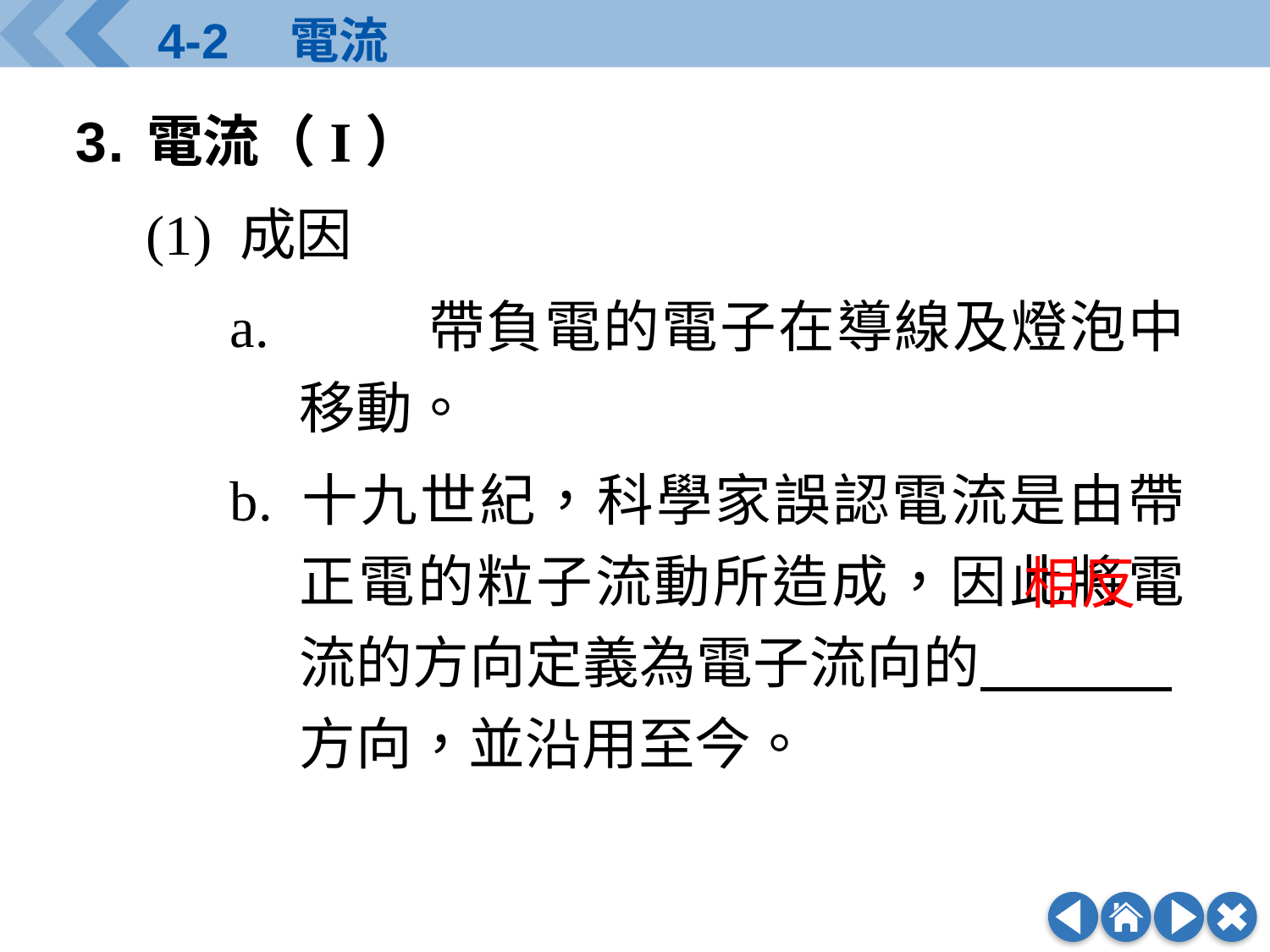

電流（I）
(1) 成因
a.		帶負電的電子在導線及燈泡中移動。
b.	十九世紀，科學家誤認電流是由帶正電的粒子流動所造成，因此將電流的方向定義為電子流向的　　      .方向，並沿用至今。
相反